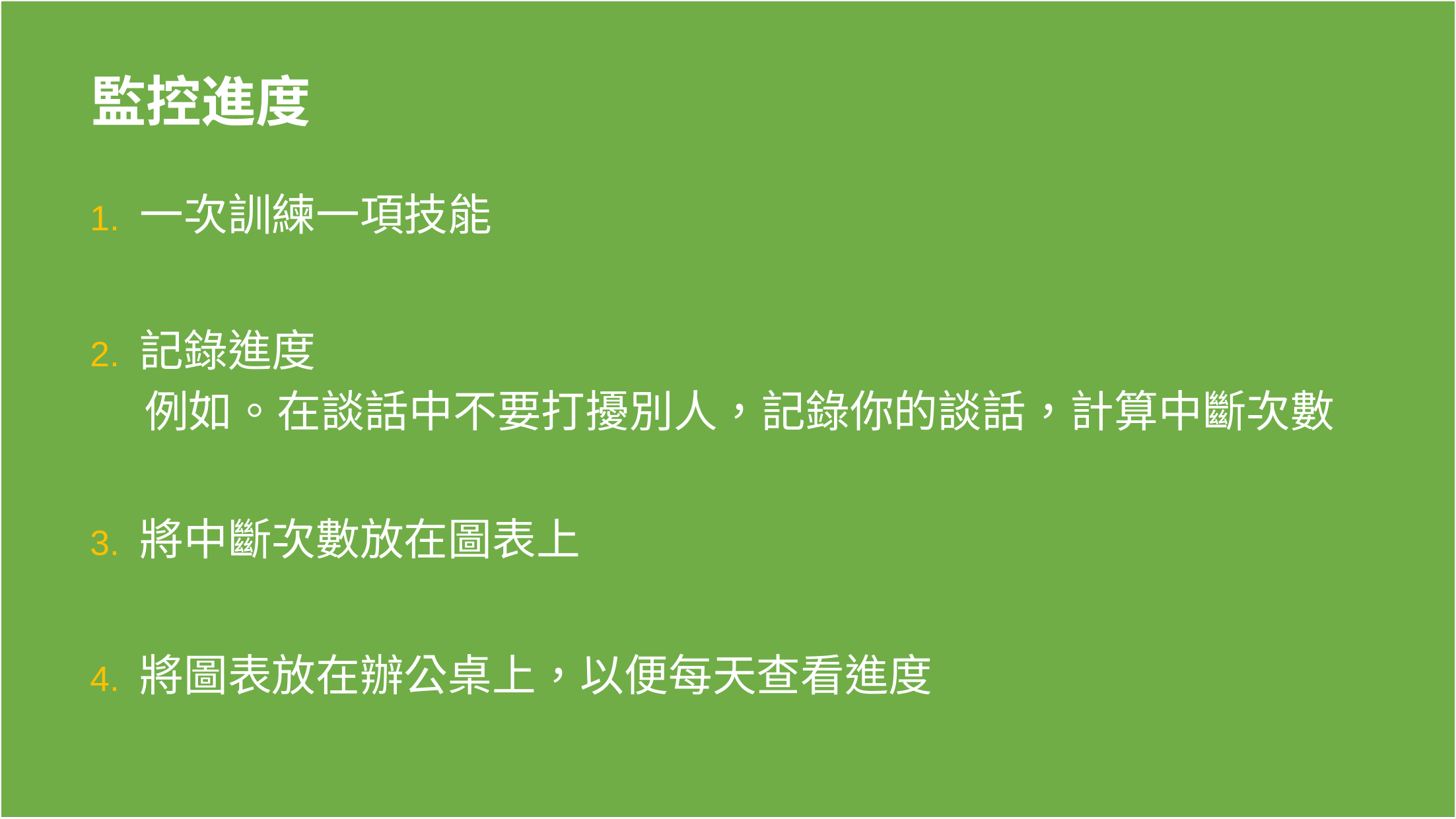

監控進度

一次訓練一項技能

記錄進度
例如。在談話中不要打擾別人，記錄你的談話，計算中斷次數

將中斷次數放在圖表上

將圖表放在辦公桌上，以便每天查看進度